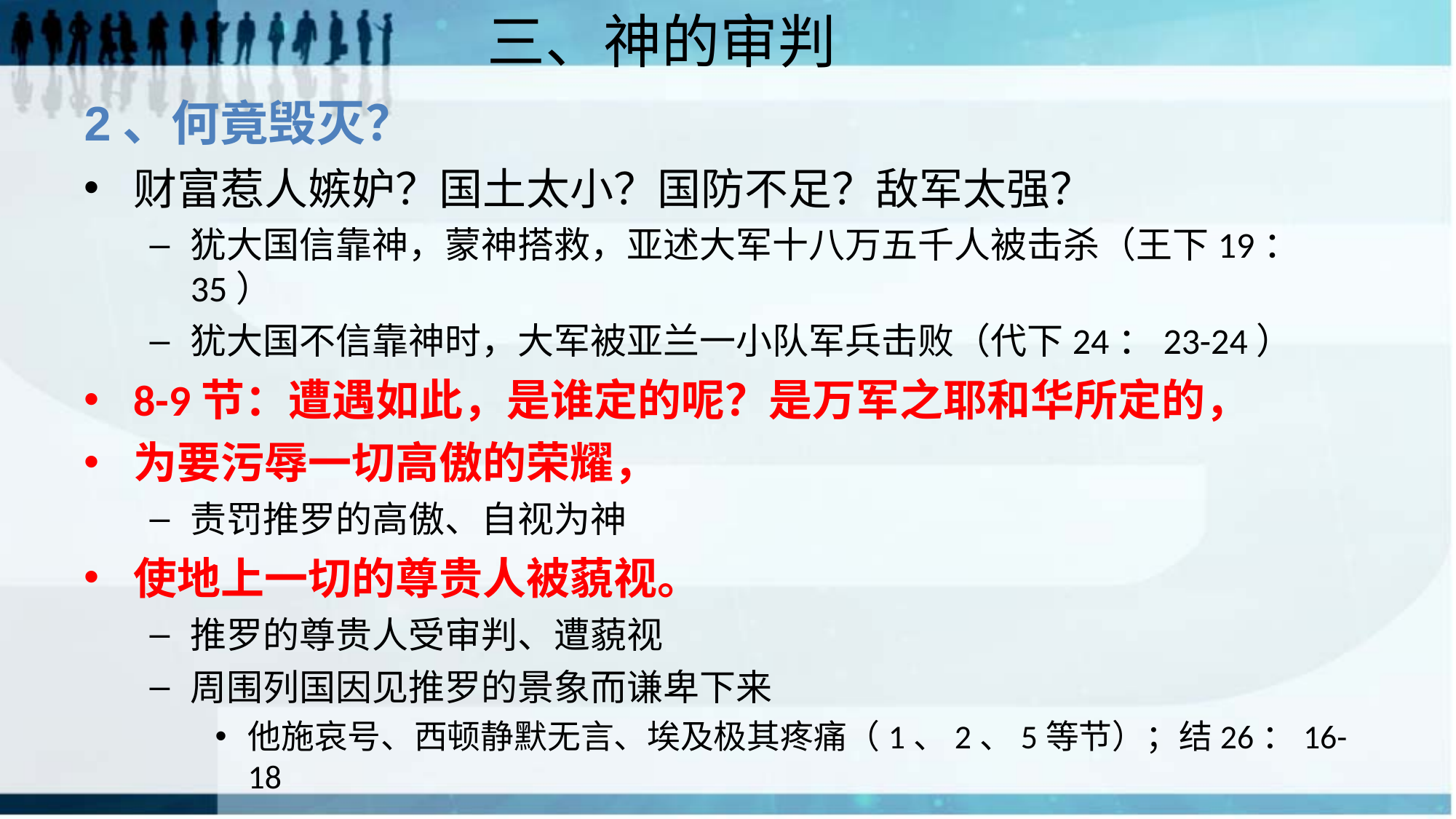

三、神的审判
2、何竟毁灭？
财富惹人嫉妒？国土太小？国防不足？敌军太强？
犹大国信靠神，蒙神搭救，亚述大军十八万五千人被击杀（王下19：35）
犹大国不信靠神时，大军被亚兰一小队军兵击败（代下24：23-24）
8-9节：遭遇如此，是谁定的呢？是万军之耶和华所定的，
为要污辱一切高傲的荣耀，
责罚推罗的高傲、自视为神
使地上一切的尊贵人被藐视。
推罗的尊贵人受审判、遭藐视
周围列国因见推罗的景象而谦卑下来
他施哀号、西顿静默无言、埃及极其疼痛（1、2、5等节）；结26：16-18